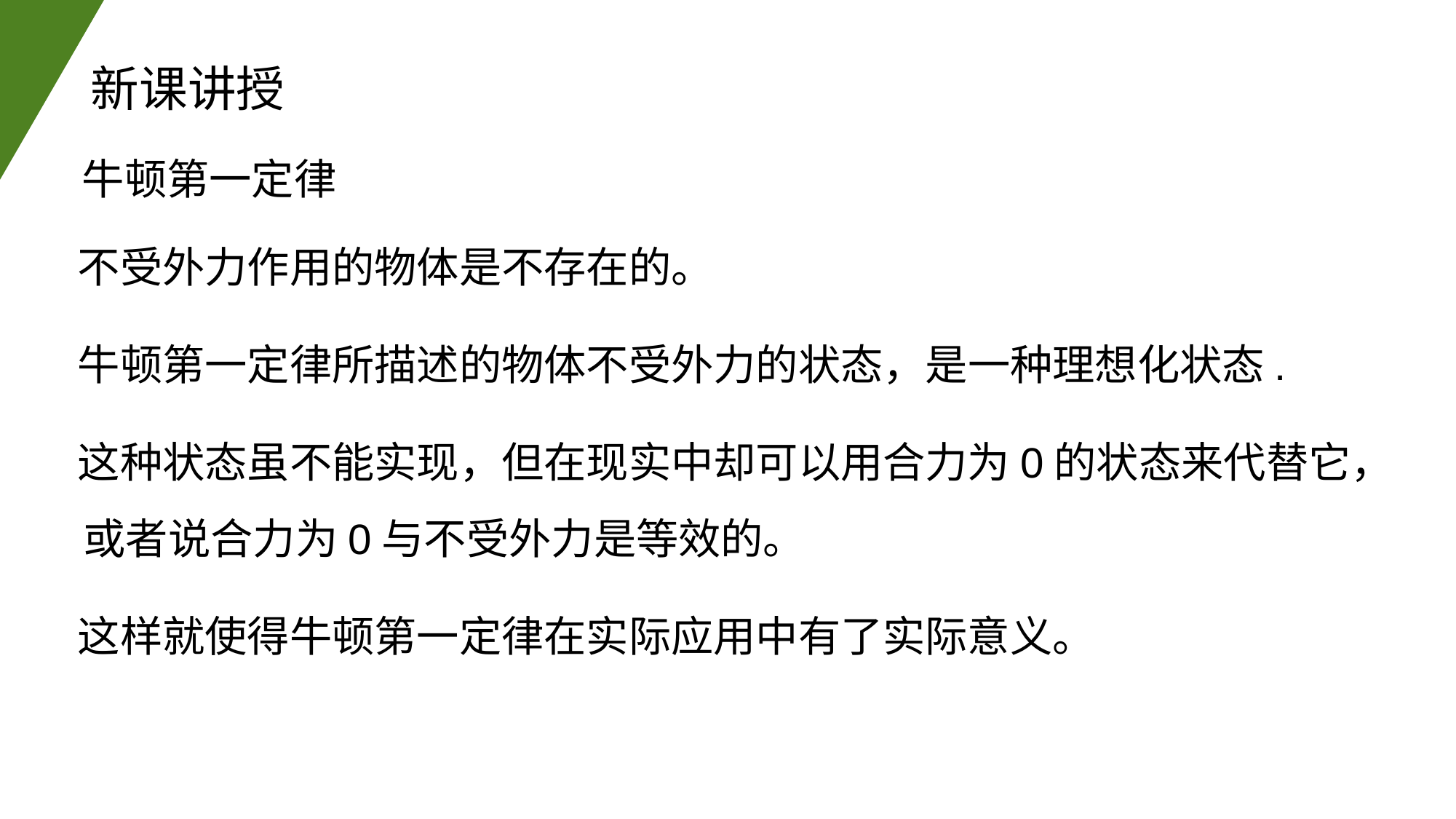

新课讲授
牛顿第一定律
      不受外力作用的物体是不存在的。
      牛顿第一定律所描述的物体不受外力的状态，是一种理想化状态.
      这种状态虽不能实现，但在现实中却可以用合力为0的状态来代替它，或者说合力为0与不受外力是等效的。
      这样就使得牛顿第一定律在实际应用中有了实际意义。